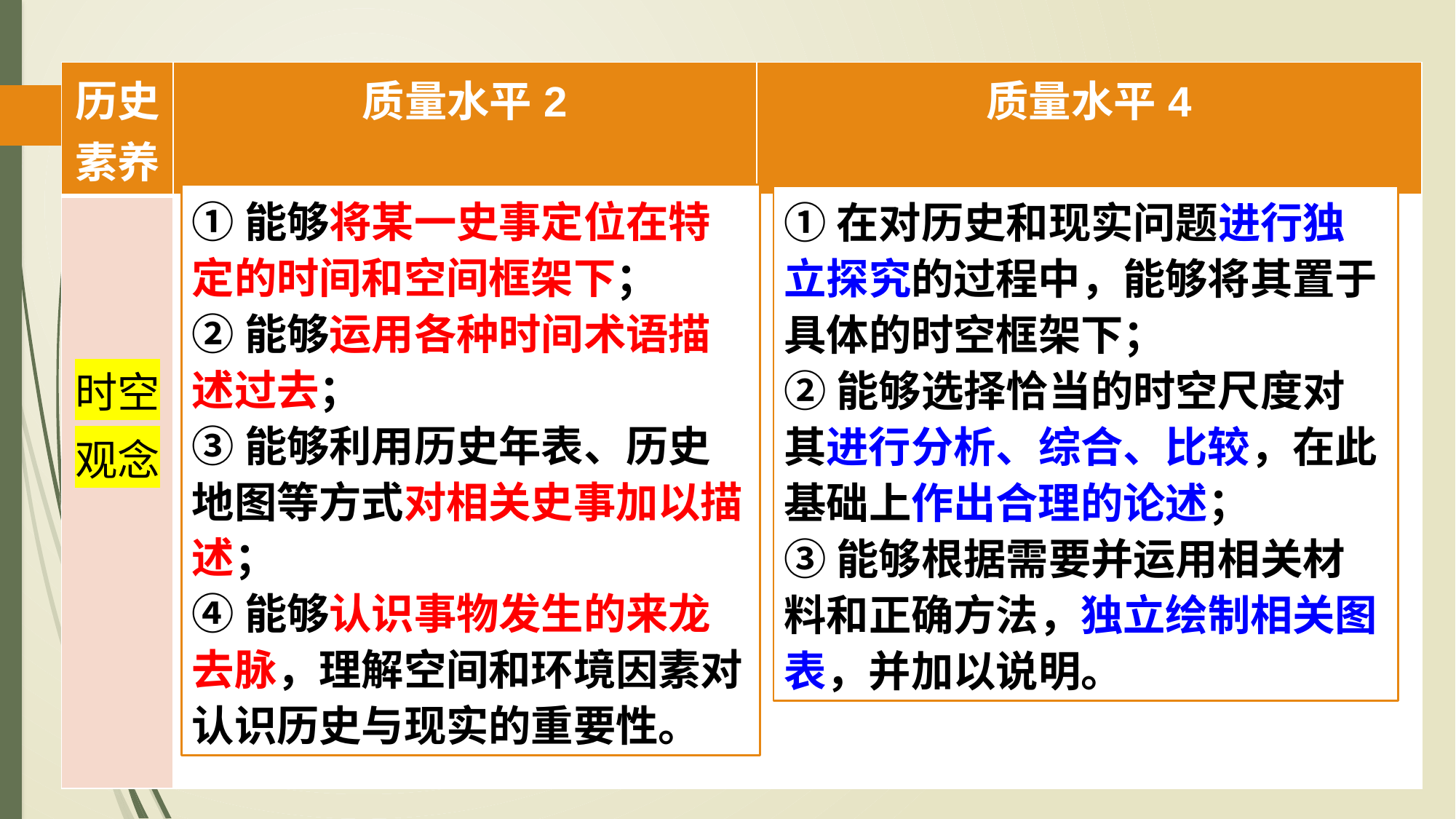

| 历史素养 | 质量水平2 | 质量水平4 |
| --- | --- | --- |
| 时空观念 |  |  |
①能够将某一史事定位在特定的时间和空间框架下；
②能够运用各种时间术语描述过去；
③能够利用历史年表、历史地图等方式对相关史事加以描述；
④能够认识事物发生的来龙去脉，理解空间和环境因素对认识历史与现实的重要性。
①在对历史和现实问题进行独立探究的过程中，能够将其置于具体的时空框架下；
②能够选择恰当的时空尺度对其进行分析、综合、比较，在此基础上作出合理的论述；
③能够根据需要并运用相关材料和正确方法，独立绘制相关图表，并加以说明。